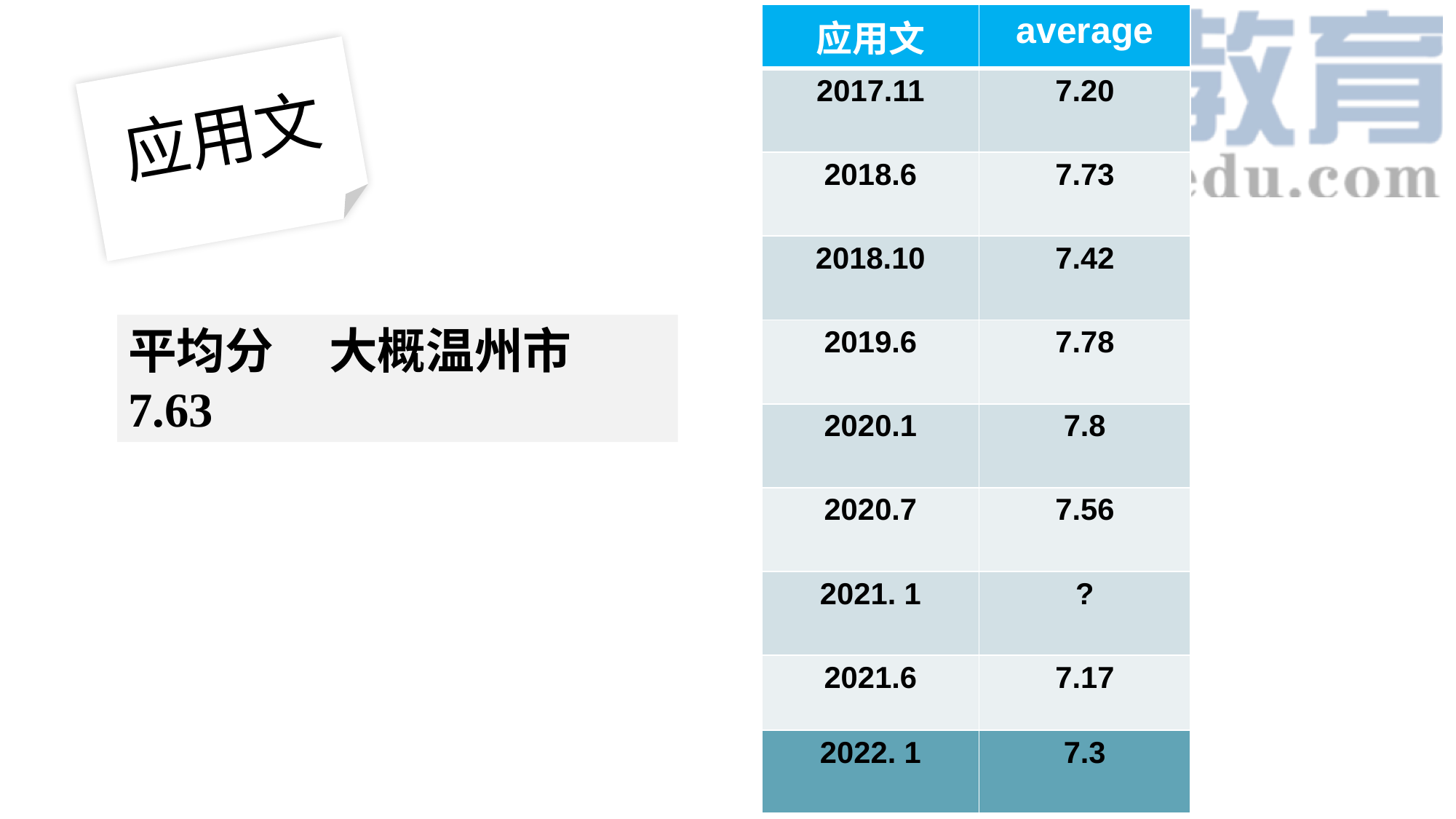

| 应用文 | average |
| --- | --- |
| 2017.11 | 7.20 |
| 2018.6 | 7.73 |
| 2018.10 | 7.42 |
| 2019.6 | 7.78 |
| 2020.1 | 7.8 |
| 2020.7 | 7.56 |
| 2021. 1 | ? |
| 2021.6 | 7.17 |
应用文
平均分     大概温州市7.63
| 2022. 1 | 7.3 |
| --- | --- |